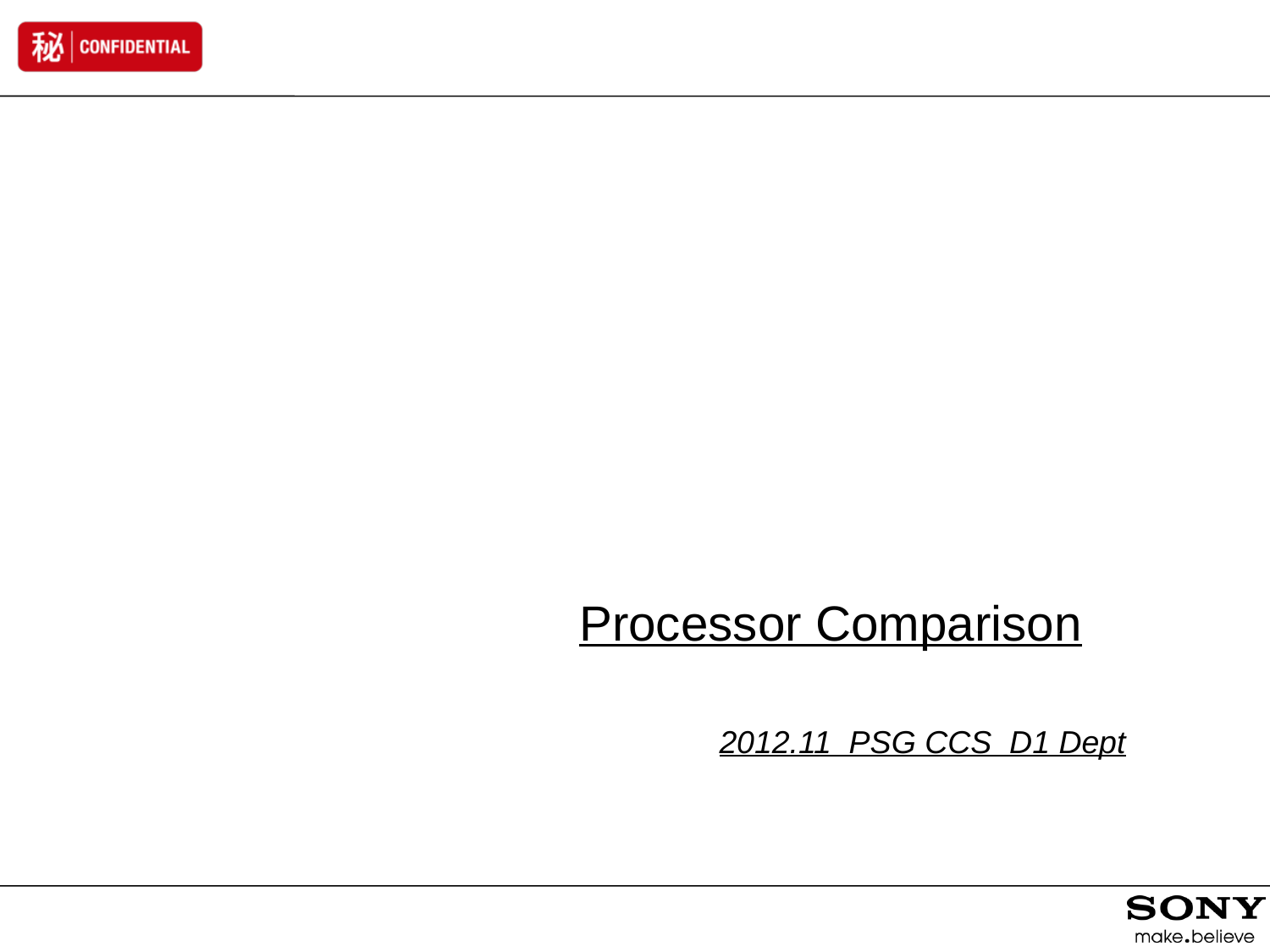

# MVS-6520/6530/3000 メカニカルブロック
Processor Comparison
2012.11  PSG CCS  D1 Dept